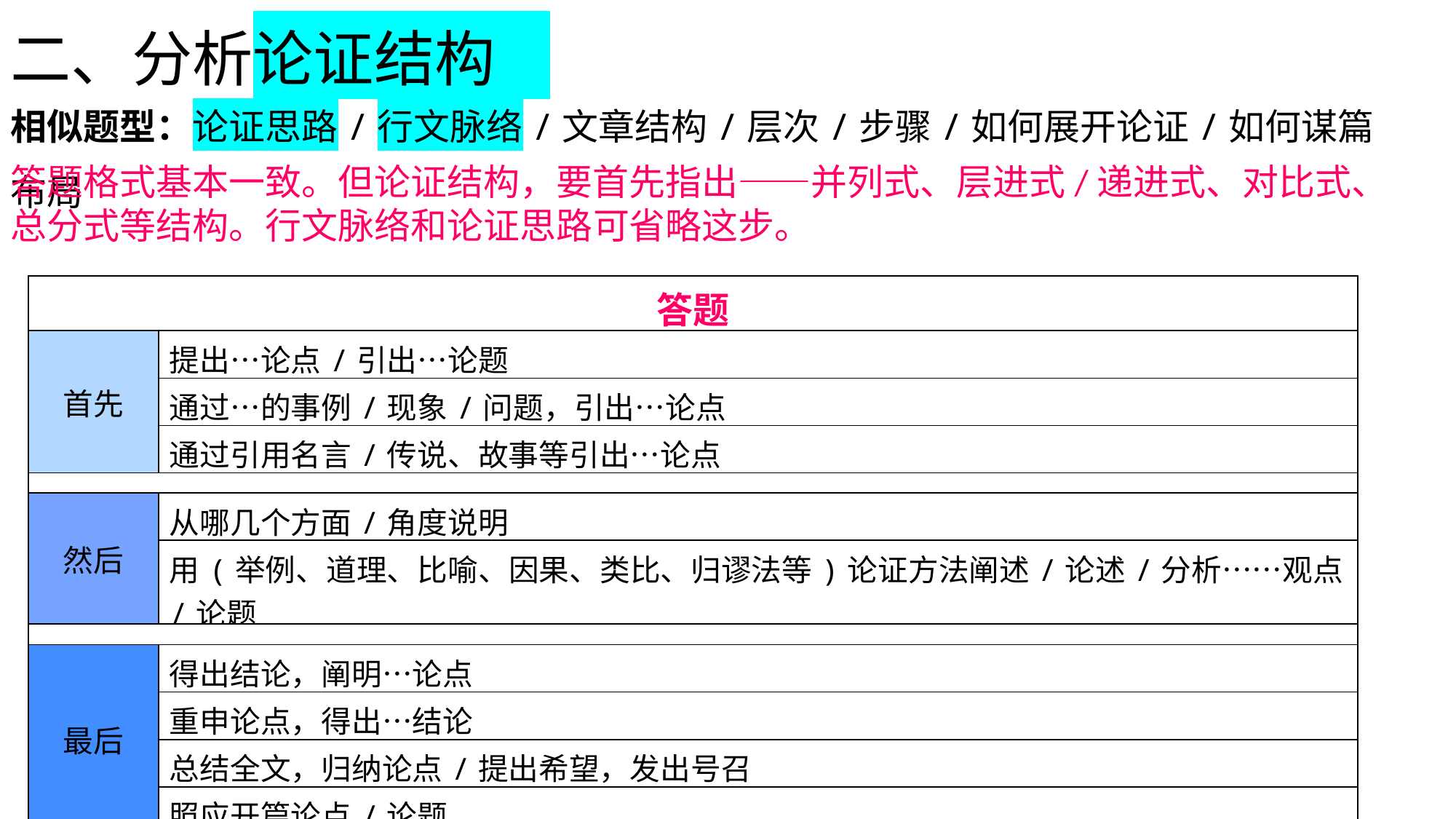

二、分析论证结构
相似题型：论证思路/行文脉络/文章结构/层次/步骤/如何展开论证/如何谋篇布局
答题格式基本一致。但论证结构，要首先指出——并列式、层进式/递进式、对比式、总分式等结构。行文脉络和论证思路可省略这步。
| 答题 |  |
| --- | --- |
| 首先 | 提出…论点/引出…论题 |
|  | 通过…的事例/现象/问题，引出…论点 |
|  | 通过引用名言/传说、故事等引出…论点 |
|  |  |
| 然后 | 从哪几个方面/角度说明 |
|  | 用(举例、道理、比喻、因果、类比、归谬法等)论证方法阐述/论述/分析……观点/论题 |
|  |  |
| 最后 | 得出结论，阐明…论点 |
|  | 重申论点，得出…结论 |
|  | 总结全文，归纳论点/提出希望，发出号召 |
|  | 照应开篇论点/论题 |